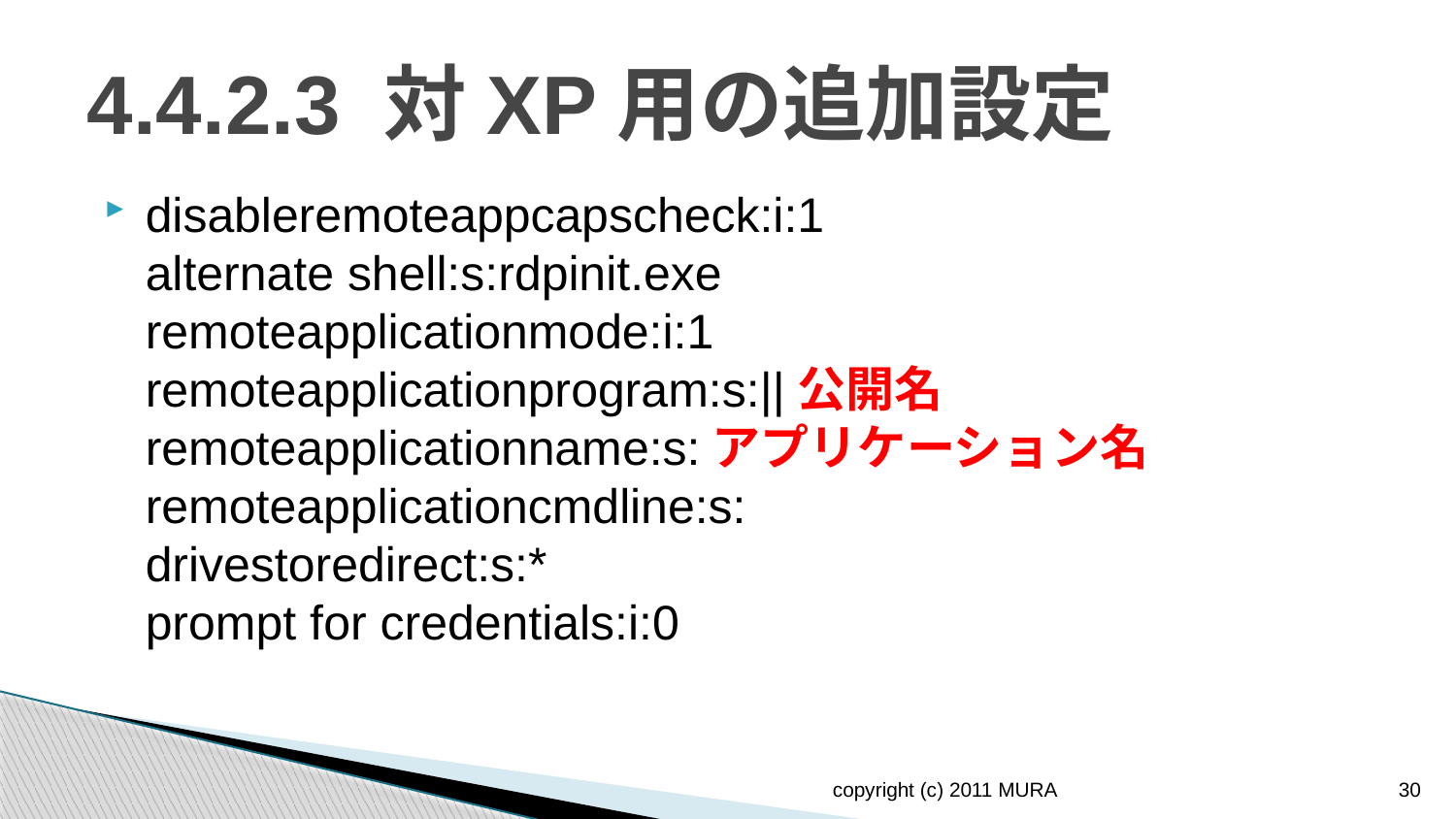

# 4.4.2.3 対XP用の追加設定
disableremoteappcapscheck:i:1
alternate shell:s:rdpinit.exe
remoteapplicationmode:i:1
remoteapplicationprogram:s:||公開名
remoteapplicationname:s:アプリケーション名
remoteapplicationcmdline:s:
drivestoredirect:s:*
prompt for credentials:i:0
copyright (c) 2011 MURA
30